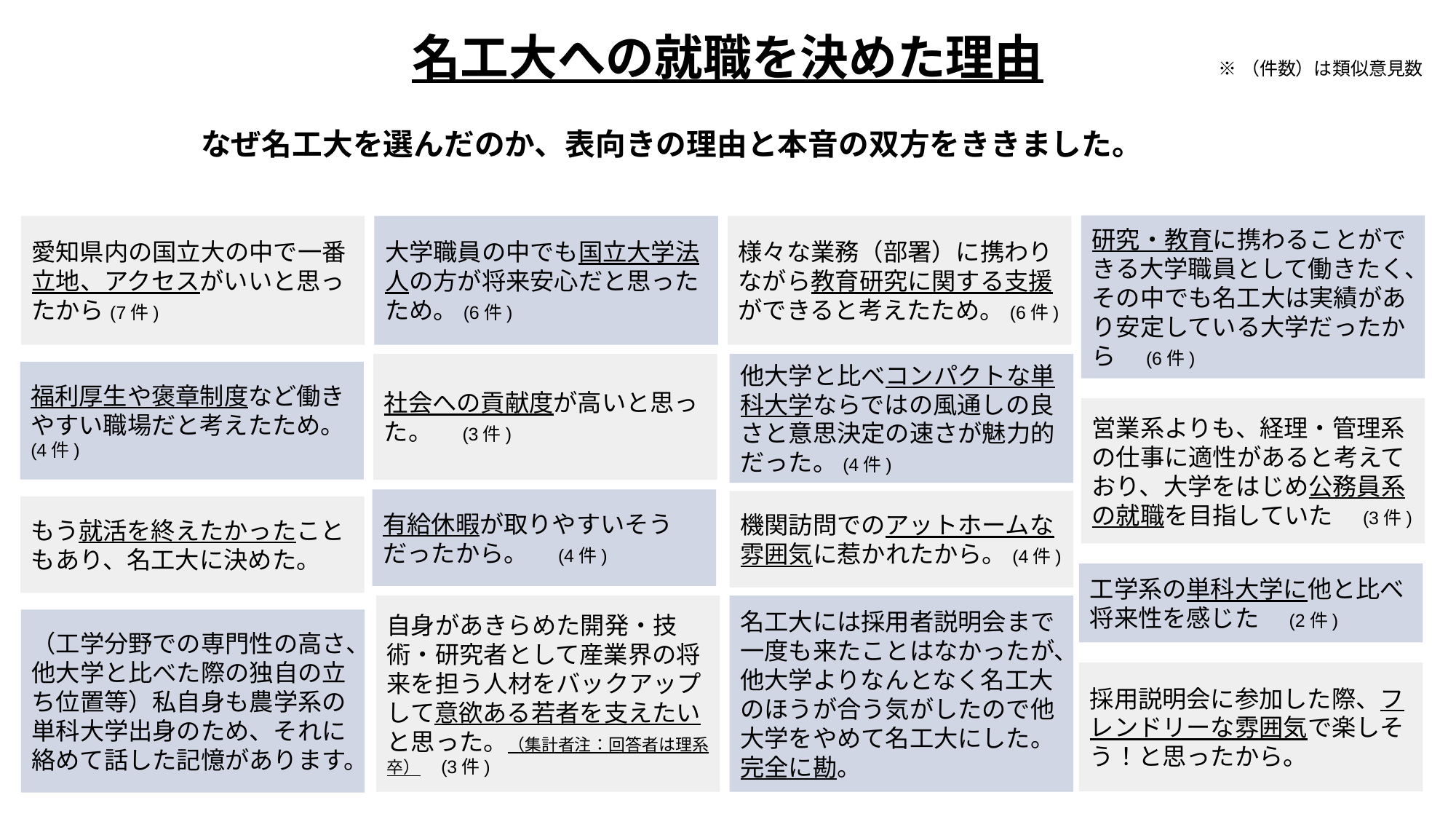

名工大への就職を決めた理由
※（件数）は類似意見数
なぜ名工大を選んだのか、表向きの理由と本音の双方をききました。
研究・教育に携わることができる大学職員として働きたく、その中でも名工大は実績があり安定している大学だったから　(6件)
愛知県内の国立大の中で一番立地、アクセスがいいと思ったから(7件)
大学職員の中でも国立大学法人の方が将来安心だと思ったため。(6件)
様々な業務（部署）に携わりながら教育研究に関する支援ができると考えたため。(6件)
他大学と比べコンパクトな単科大学ならではの風通しの良さと意思決定の速さが魅力的だった。(4件)
社会への貢献度が高いと思った。　(3件)
福利厚生や褒章制度など働きやすい職場だと考えたため。(4件)
営業系よりも、経理・管理系の仕事に適性があると考えており、大学をはじめ公務員系の就職を目指していた　(3件)
有給休暇が取りやすいそうだったから。　(4件)
機関訪問でのアットホームな雰囲気に惹かれたから。(4件)
もう就活を終えたかったこともあり、名工大に決めた。
工学系の単科大学に他と比べ将来性を感じた　(2件)
名工大には採用者説明会まで一度も来たことはなかったが、他大学よりなんとなく名工大のほうが合う気がしたので他大学をやめて名工大にした。完全に勘。
自身があきらめた開発・技術・研究者として産業界の将来を担う人材をバックアップして意欲ある若者を支えたいと思った。（集計者注：回答者は理系卒）　(3件)
（工学分野での専門性の高さ、他大学と比べた際の独自の立ち位置等）私自身も農学系の単科大学出身のため、それに絡めて話した記憶があります。
採用説明会に参加した際、フレンドリーな雰囲気で楽しそう！と思ったから。
8